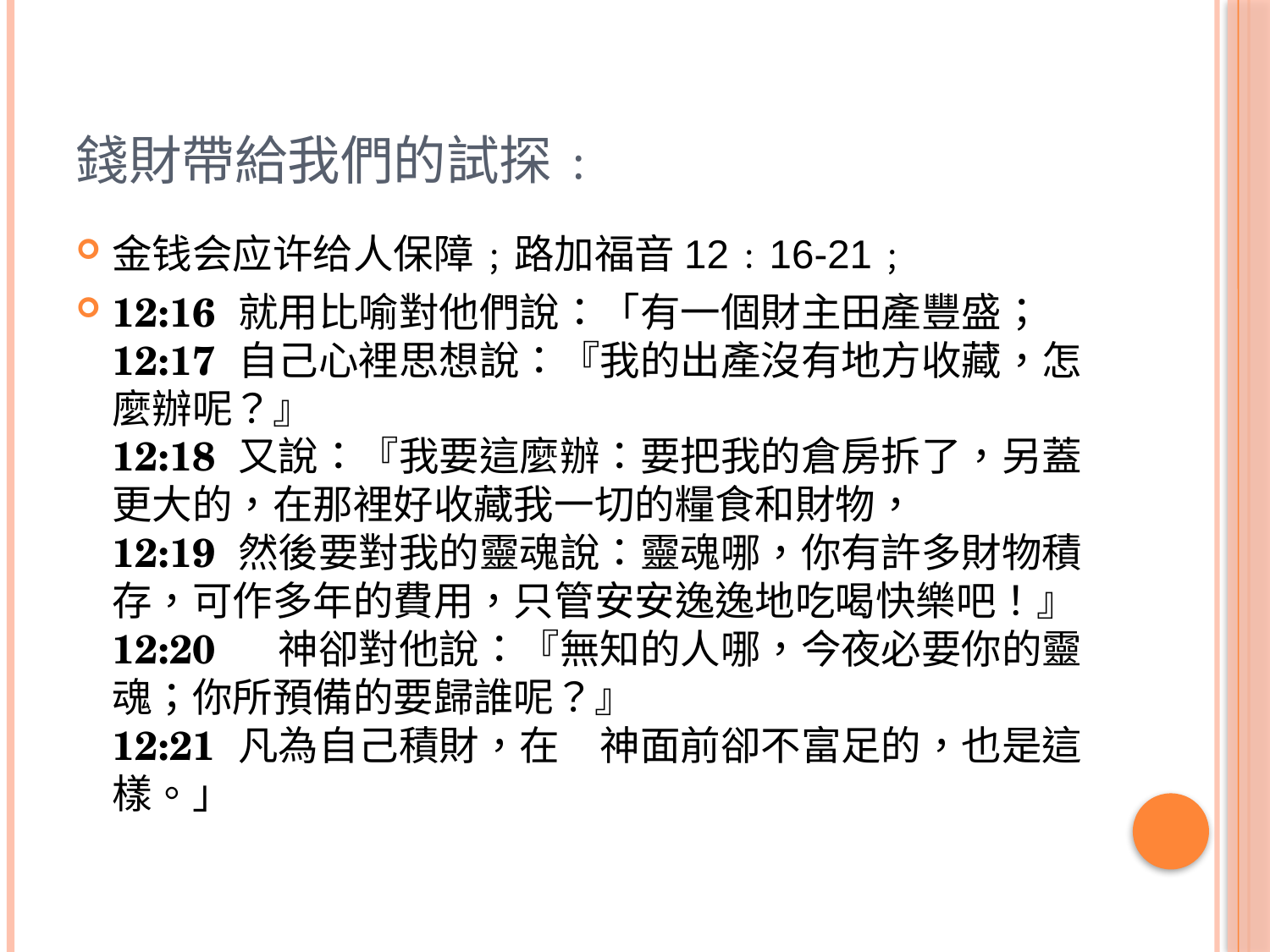

# 錢財帶給我們的試探﹕
金钱会应许给人保障﹔路加福音12﹕16-21﹔
12:16 就用比喻對他們說：「有一個財主田產豐盛；
12:17 自己心裡思想說：『我的出產沒有地方收藏，怎麼辦呢？』
12:18 又說：『我要這麼辦：要把我的倉房拆了，另蓋更大的，在那裡好收藏我一切的糧食和財物，
12:19 然後要對我的靈魂說：靈魂哪，你有許多財物積存，可作多年的費用，只管安安逸逸地吃喝快樂吧！』
12:20 　神卻對他說：『無知的人哪，今夜必要你的靈魂；你所預備的要歸誰呢？』
12:21 凡為自己積財，在　神面前卻不富足的，也是這樣。」